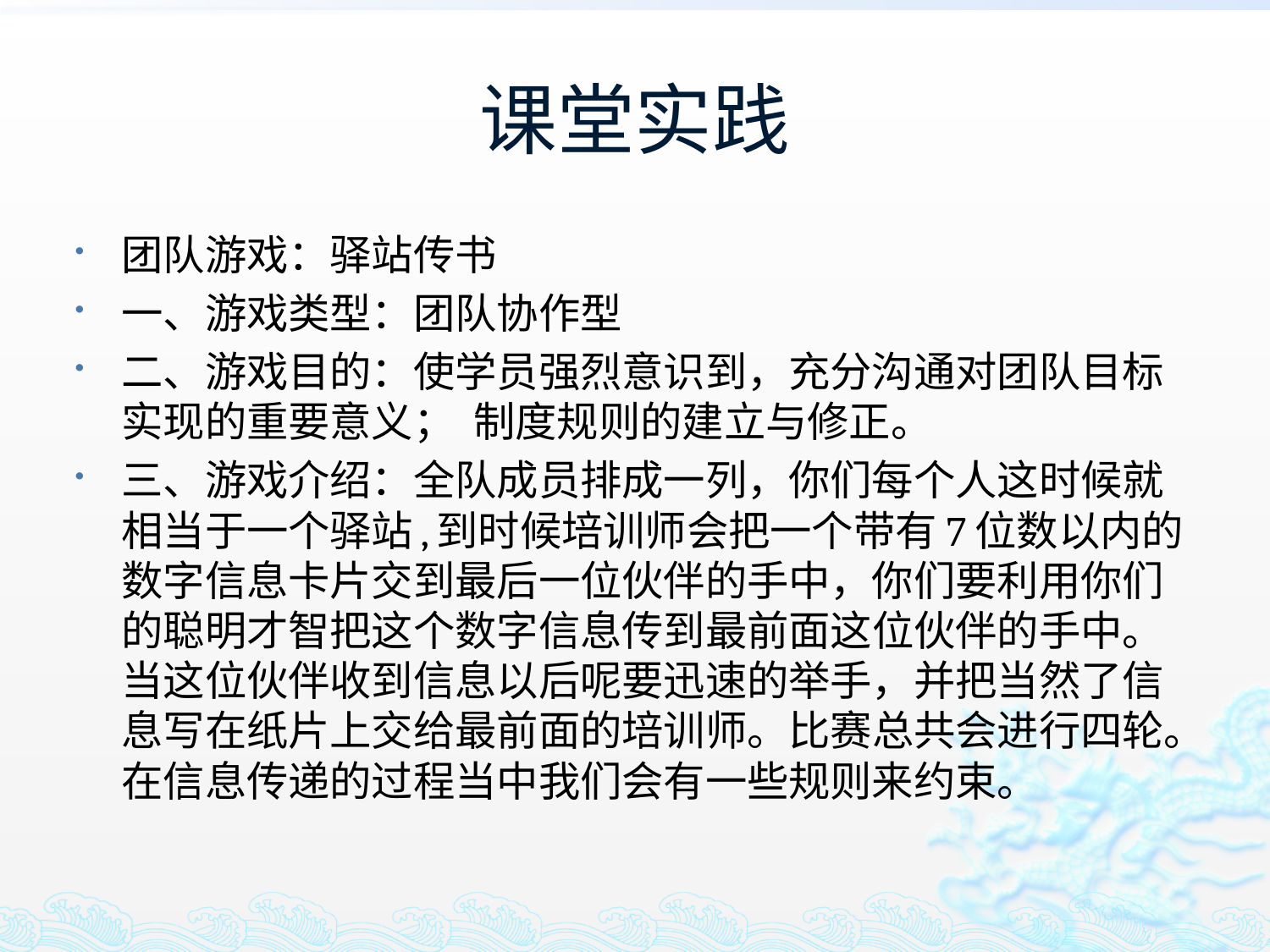

# 课堂实践
团队游戏：驿站传书
一、游戏类型：团队协作型
二、游戏目的：使学员强烈意识到，充分沟通对团队目标实现的重要意义；  制度规则的建立与修正。
三、游戏介绍：全队成员排成一列，你们每个人这时候就相当于一个驿站,到时候培训师会把一个带有7位数以内的数字信息卡片交到最后一位伙伴的手中，你们要利用你们的聪明才智把这个数字信息传到最前面这位伙伴的手中。当这位伙伴收到信息以后呢要迅速的举手，并把当然了信息写在纸片上交给最前面的培训师。比赛总共会进行四轮。在信息传递的过程当中我们会有一些规则来约束。